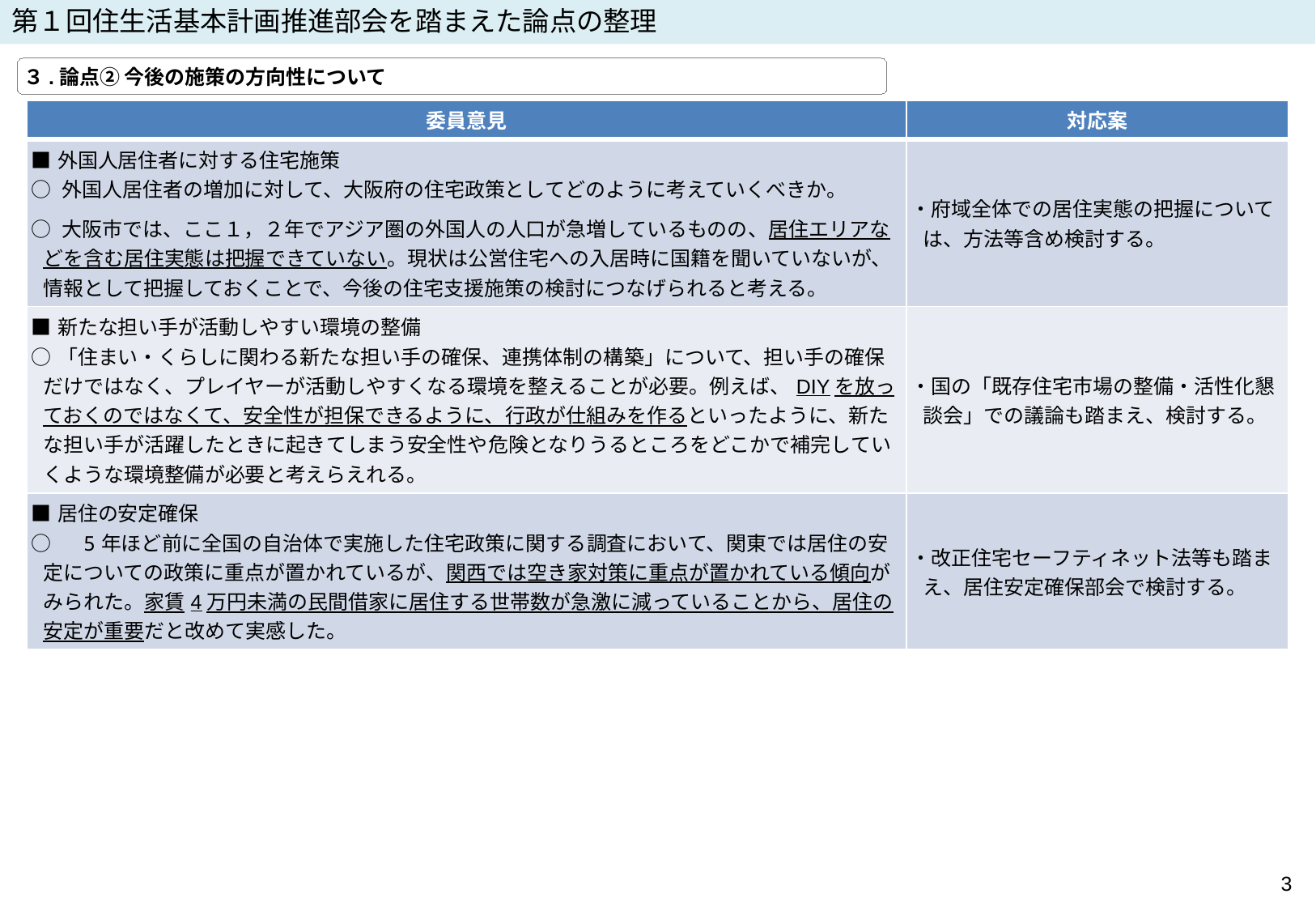

第１回住生活基本計画推進部会を踏まえた論点の整理
３.論点② 今後の施策の方向性について
| 委員意見 | 対応案 |
| --- | --- |
| ■外国人居住者に対する住宅施策 ○ 外国人居住者の増加に対して、大阪府の住宅政策としてどのように考えていくべきか。 ○ 大阪市では、ここ１，２年でアジア圏の外国人の人口が急増しているものの、居住エリアなどを含む居住実態は把握できていない。現状は公営住宅への入居時に国籍を聞いていないが、情報として把握しておくことで、今後の住宅支援施策の検討につなげられると考える。 | ・府域全体での居住実態の把握については、方法等含め検討する。 |
| ■新たな担い手が活動しやすい環境の整備 ○「住まい・くらしに関わる新たな担い手の確保、連携体制の構築」について、担い手の確保だけではなく、プレイヤーが活動しやすくなる環境を整えることが必要。例えば、DIYを放っておくのではなくて、安全性が担保できるように、行政が仕組みを作るといったように、新たな担い手が活躍したときに起きてしまう安全性や危険となりうるところをどこかで補完していくような環境整備が必要と考えらえれる。 | ・国の「既存住宅市場の整備・活性化懇談会」での議論も踏まえ、検討する。 |
| ■居住の安定確保 ○　5年ほど前に全国の自治体で実施した住宅政策に関する調査において、関東では居住の安定についての政策に重点が置かれているが、関西では空き家対策に重点が置かれている傾向がみられた。家賃4万円未満の民間借家に居住する世帯数が急激に減っていることから、居住の安定が重要だと改めて実感した。 | ・改正住宅セーフティネット法等も踏まえ、居住安定確保部会で検討する。 |
3